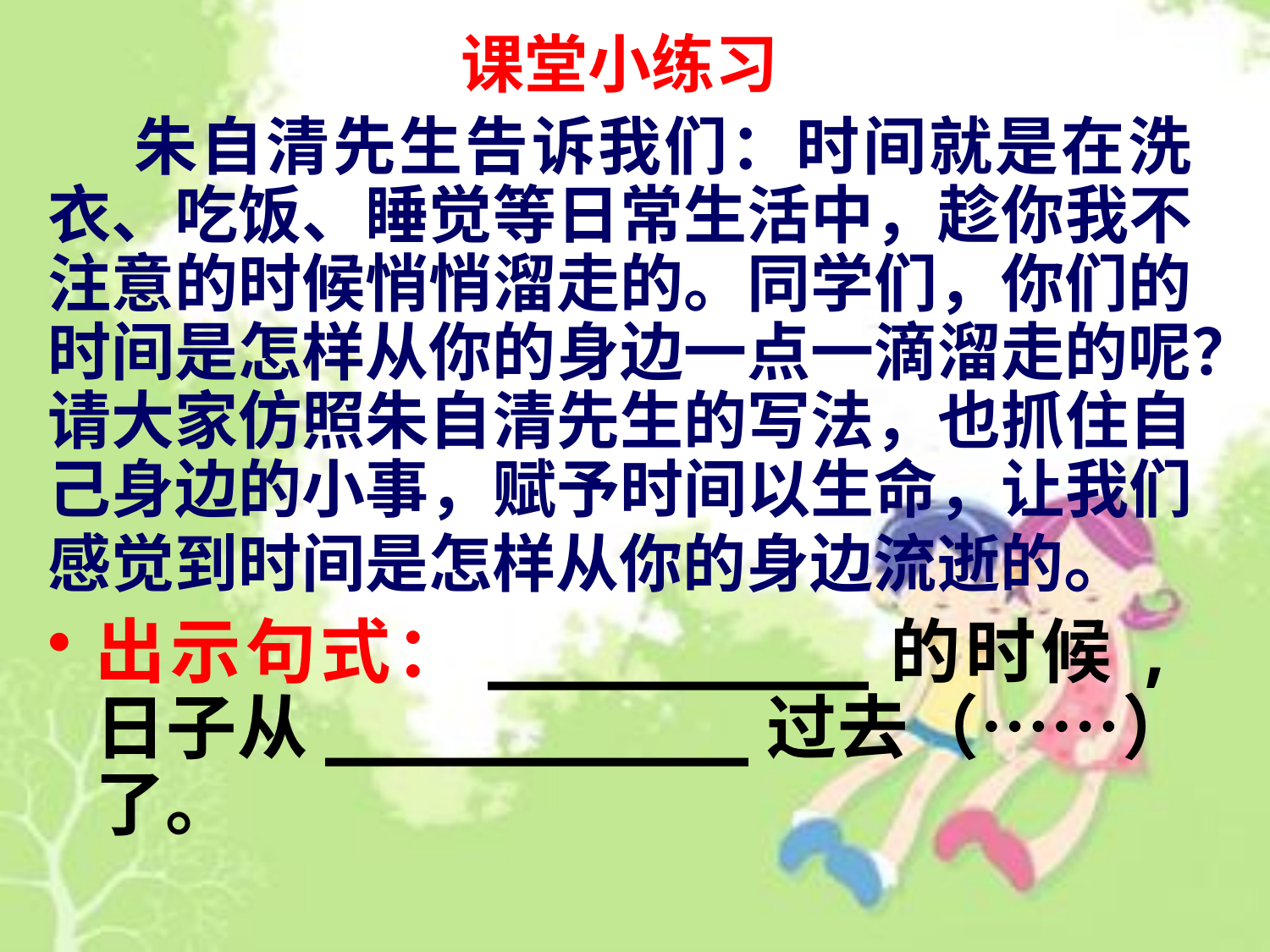

课堂小练习
    朱自清先生告诉我们：时间就是在洗衣、吃饭、睡觉等日常生活中，趁你我不注意的时候悄悄溜走的。同学们，你们的时间是怎样从你的身边一点一滴溜走的呢？请大家仿照朱自清先生的写法，也抓住自己身边的小事，赋予时间以生命，让我们感觉到时间是怎样从你的身边流逝的。
出示句式：_________的时候,日子从__________过去（……）了。